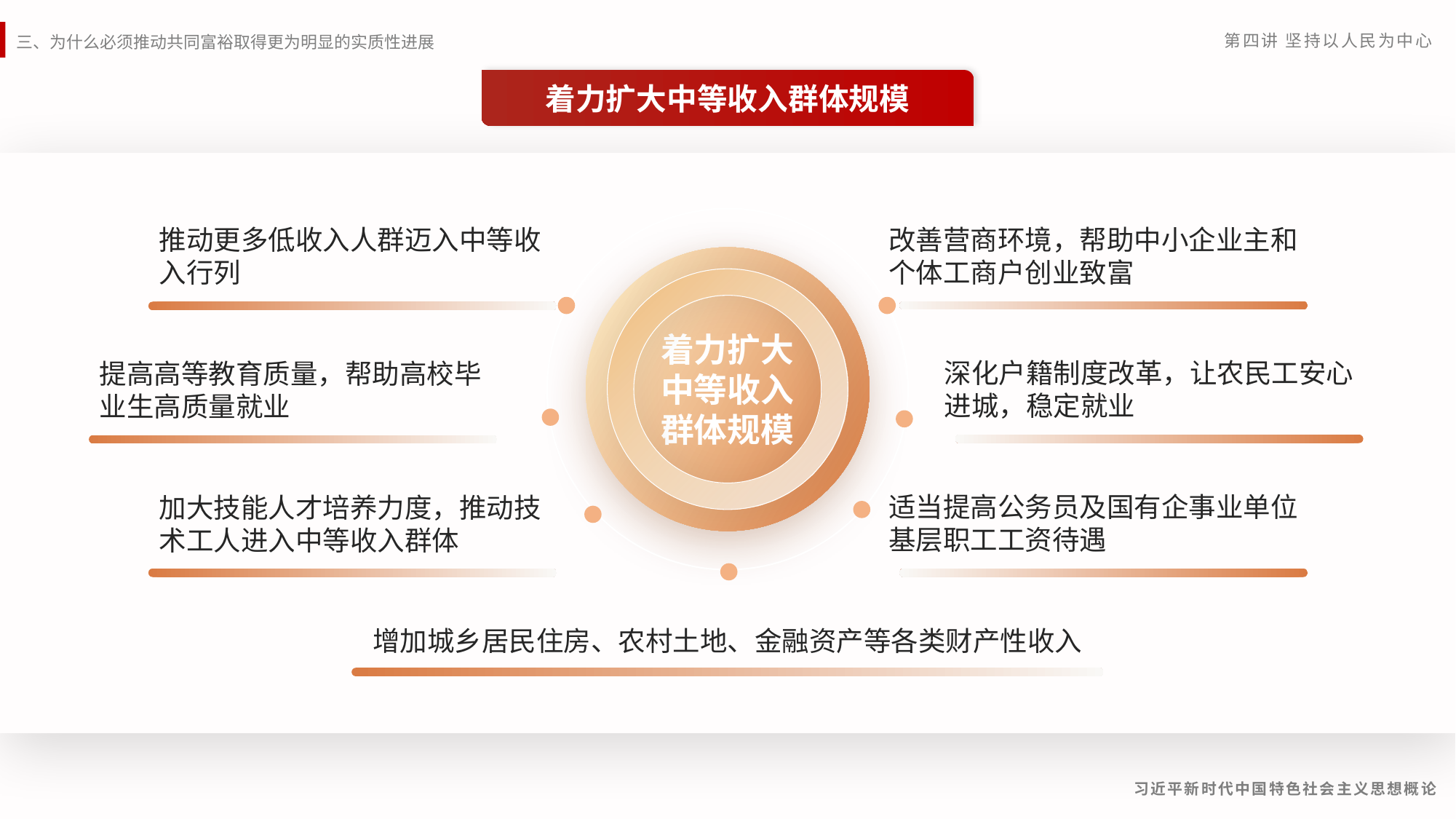

着力扩大中等收入群体规模

着力扩大
中等收入
群体规模

推动更多低收入人群迈入中等收入行列

改善营商环境，帮助中小企业主和个体工商户创业致富

深化户籍制度改革，让农民工安心进城，稳定就业

提高高等教育质量，帮助高校毕业生高质量就业

适当提高公务员及国有企事业单位基层职工工资待遇

加大技能人才培养力度，推动技术工人进入中等收入群体

增加城乡居民住房、农村土地、金融资产等各类财产性收入